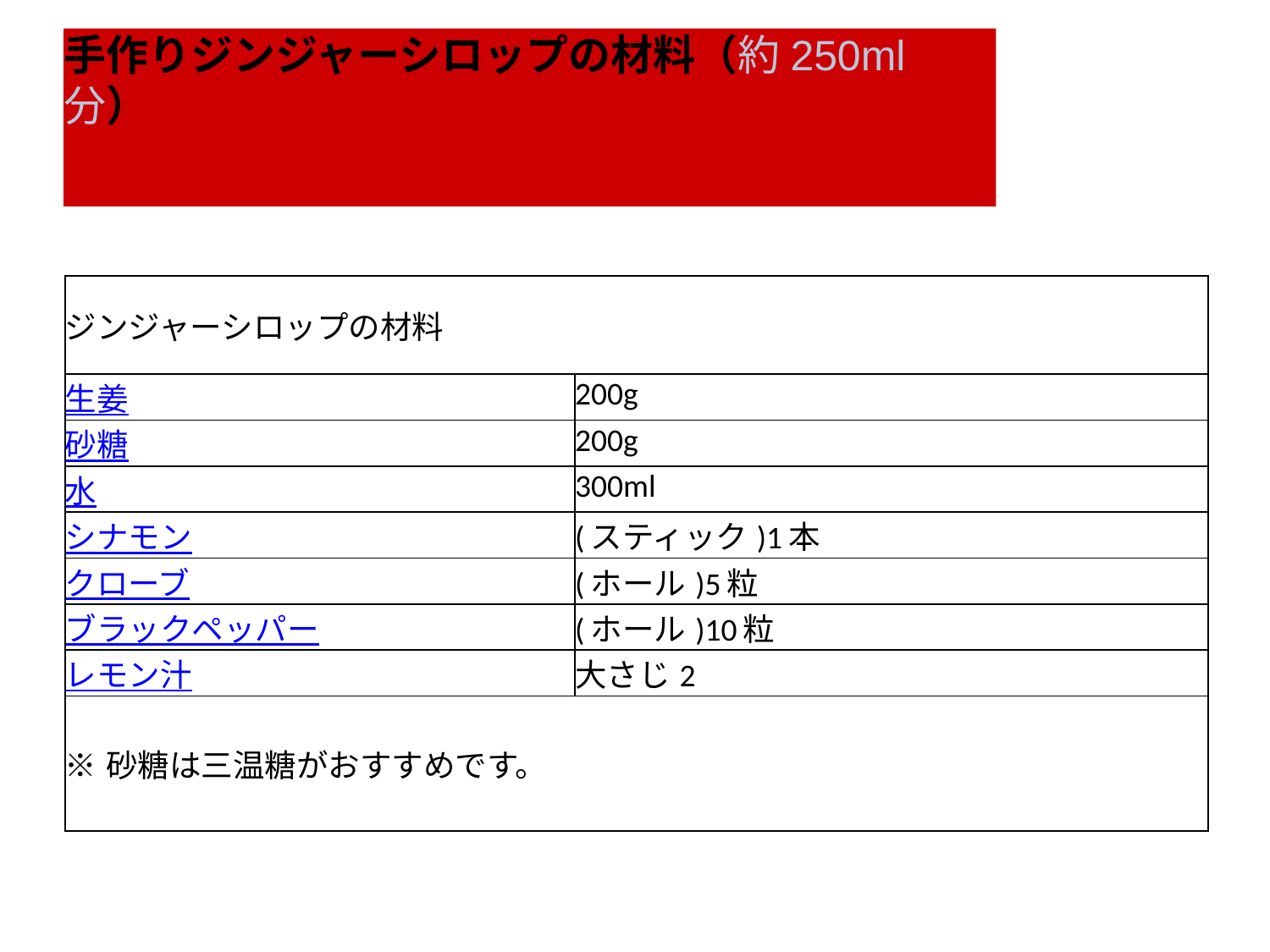

# 手作りジンジャーシロップの材料（約250ml分）

| ジンジャーシロップの材料 |  |
| --- | --- |
| 生姜 | 200g |
| 砂糖 | 200g |
| 水 | 300ml |
| シナモン | (スティック)1本 |
| クローブ | (ホール)5粒 |
| ブラックペッパー | (ホール)10粒 |
| レモン汁 | 大さじ2 |
| ※砂糖は三温糖がおすすめです。 |  |